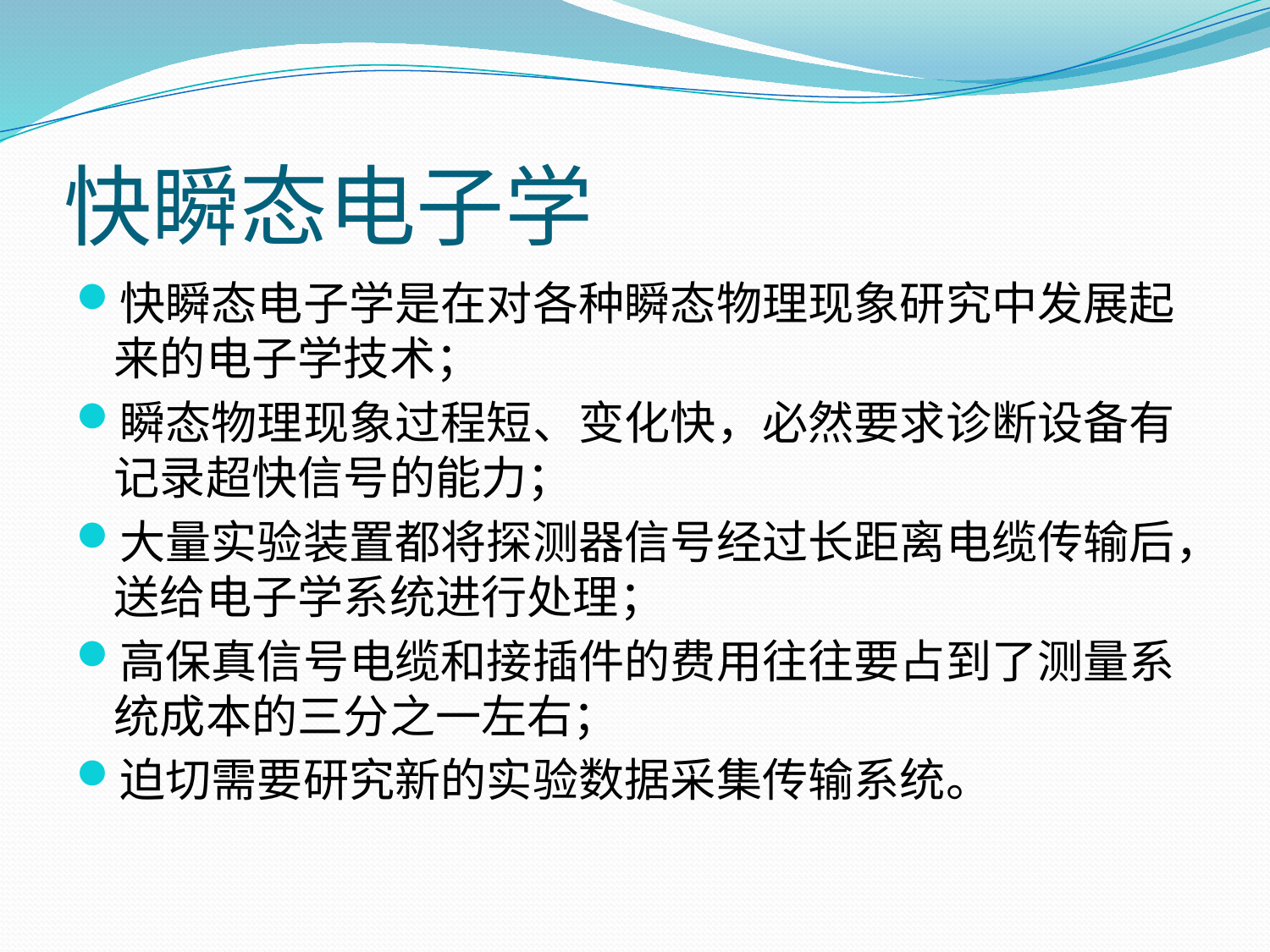

# 快瞬态电子学
快瞬态电子学是在对各种瞬态物理现象研究中发展起来的电子学技术；
瞬态物理现象过程短、变化快，必然要求诊断设备有记录超快信号的能力；
大量实验装置都将探测器信号经过长距离电缆传输后，送给电子学系统进行处理；
高保真信号电缆和接插件的费用往往要占到了测量系统成本的三分之一左右；
迫切需要研究新的实验数据采集传输系统。